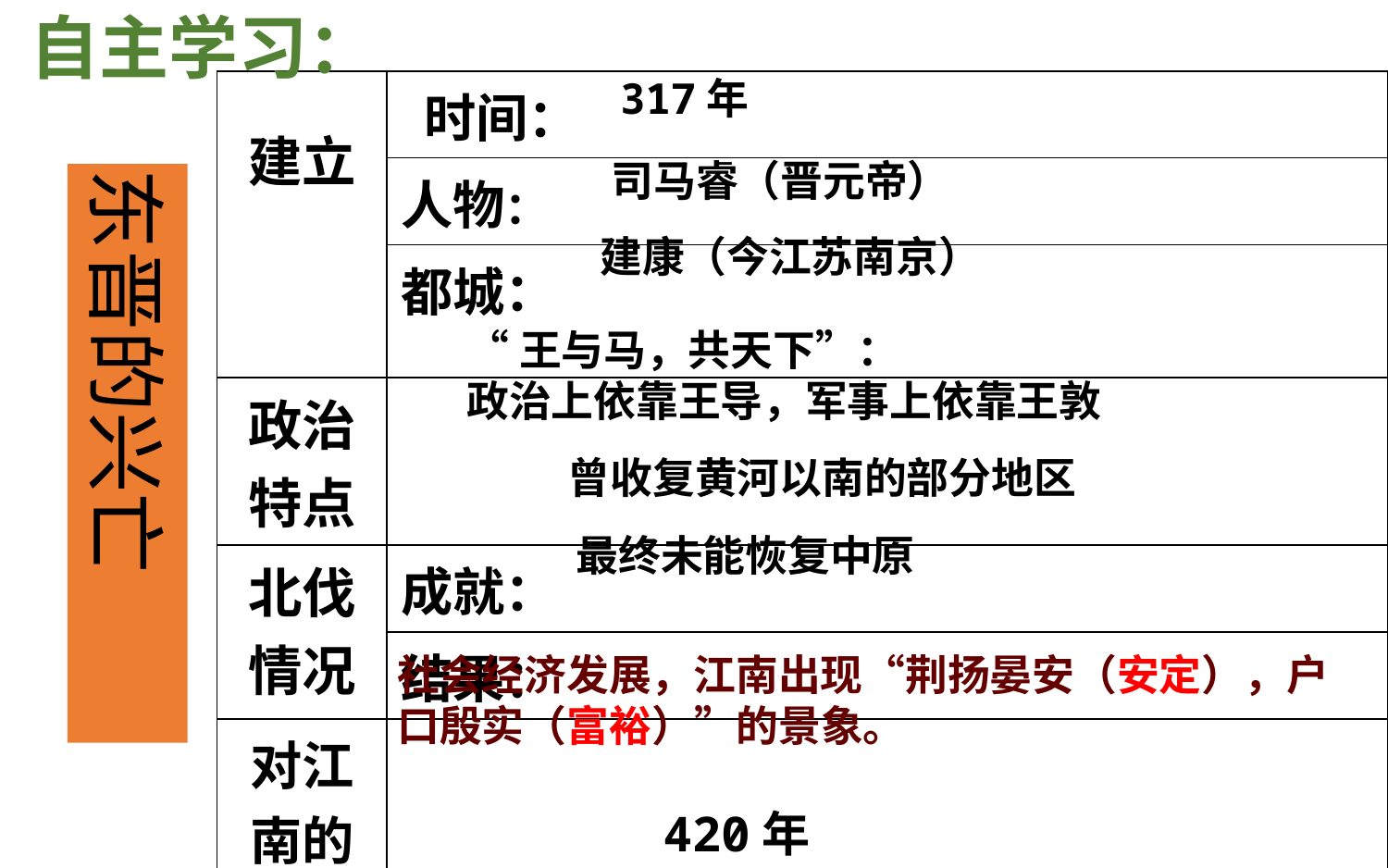

自主学习：
317年
| 建立 | 时间： |
| --- | --- |
|  | 人物： |
|  | 都城： |
| 政治 特点 |  |
| 北伐 情况 | 成就： |
|  | 结果： |
| 对江南的影响 |  |
| 灭亡 |  |
司马睿（晋元帝）
东晋的兴亡

建康（今江苏南京）
“王与马，共天下”：
政治上依靠王导，军事上依靠王敦
曾收复黄河以南的部分地区
最终未能恢复中原
社会经济发展，江南出现“荆扬晏安（安定），户口殷实（富裕）”的景象。
420年